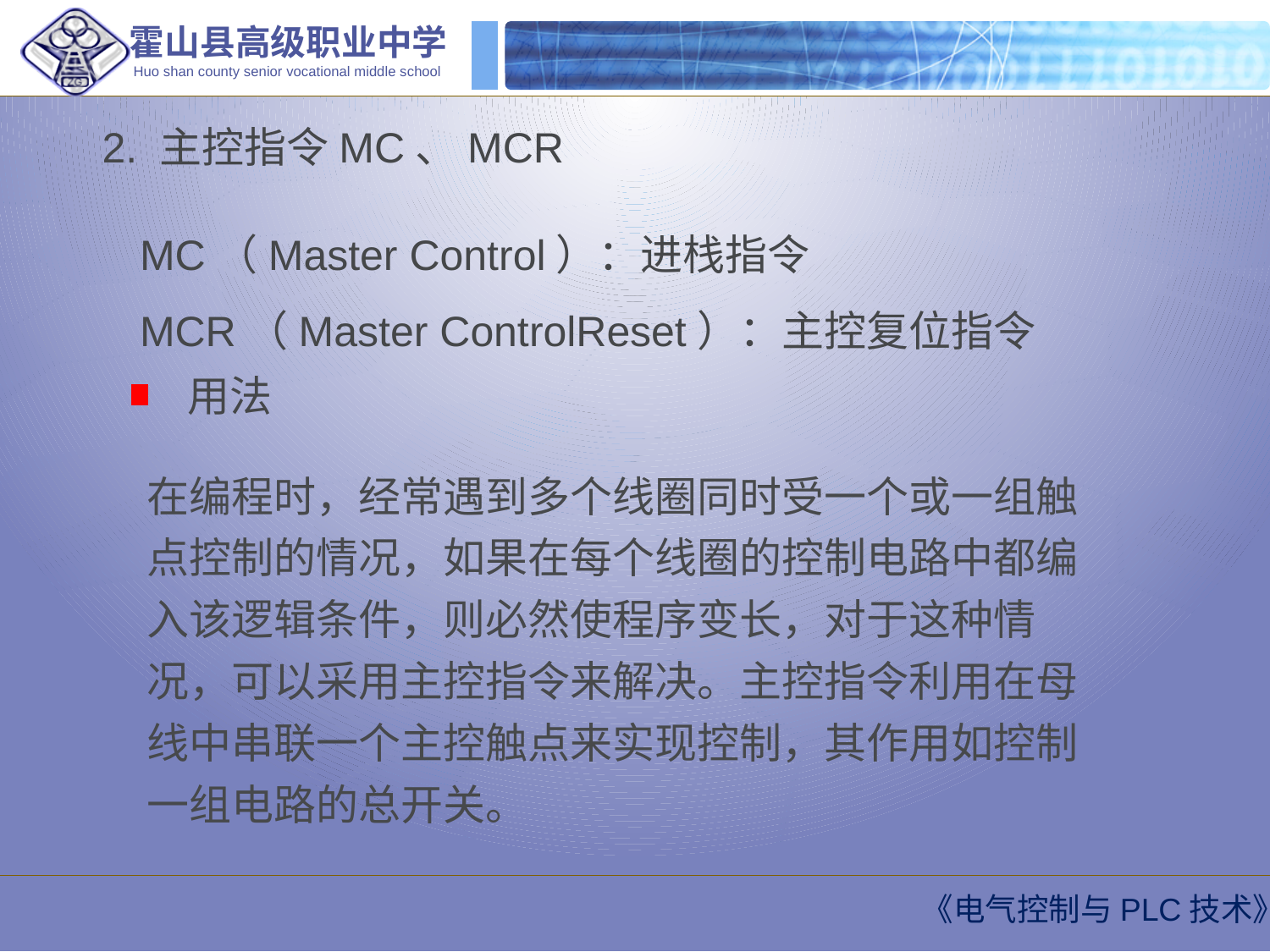

2. 主控指令MC、MCR
MC（Master Control）：进栈指令
MCR（Master ControlReset）：主控复位指令
用法

在编程时，经常遇到多个线圈同时受一个或一组触点控制的情况，如果在每个线圈的控制电路中都编入该逻辑条件，则必然使程序变长，对于这种情况，可以采用主控指令来解决。主控指令利用在母线中串联一个主控触点来实现控制，其作用如控制一组电路的总开关。